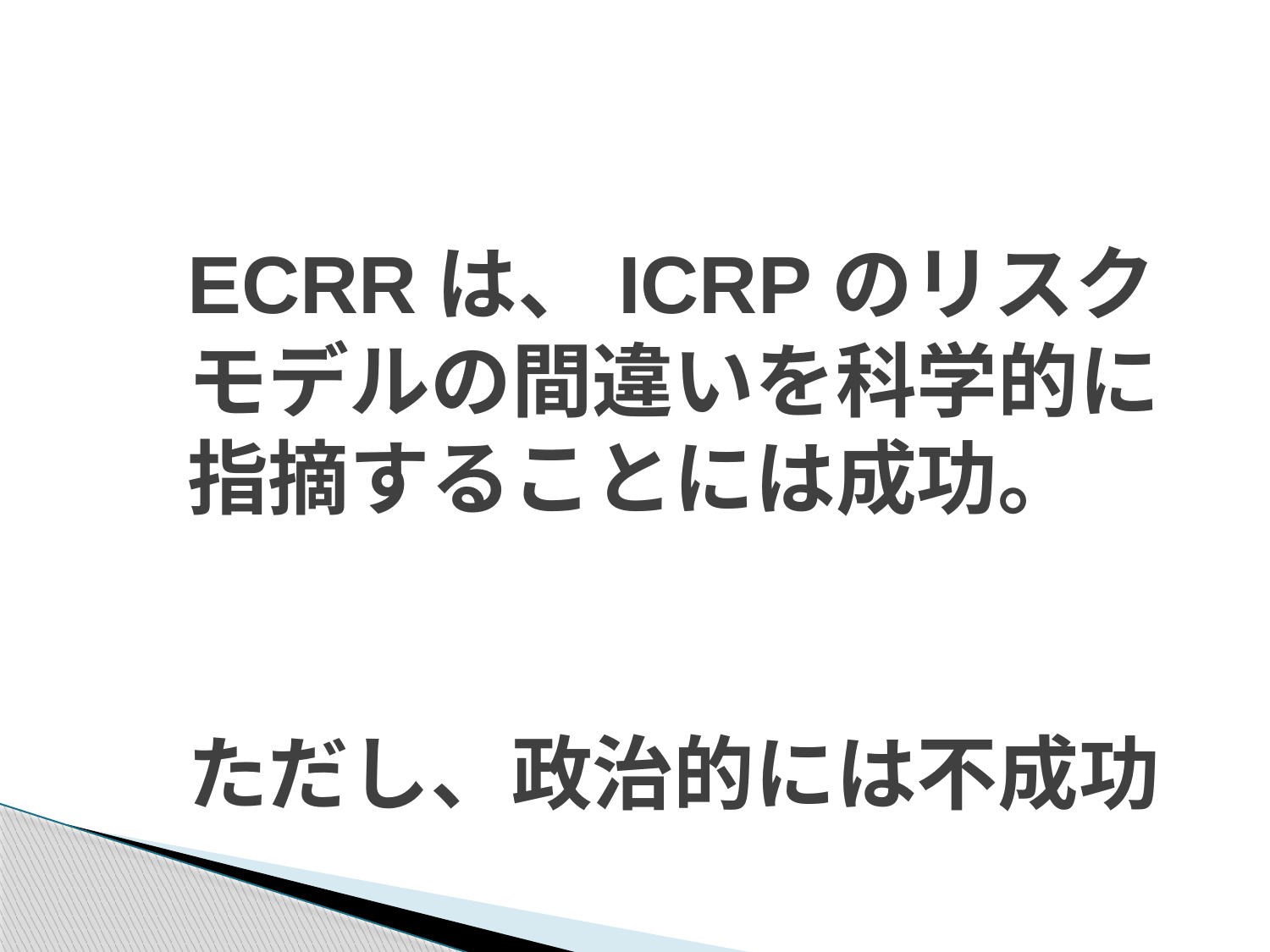

ECRRは、ICRPのリスクモデルの間違いを科学的に指摘することには成功。

ただし、政治的には不成功